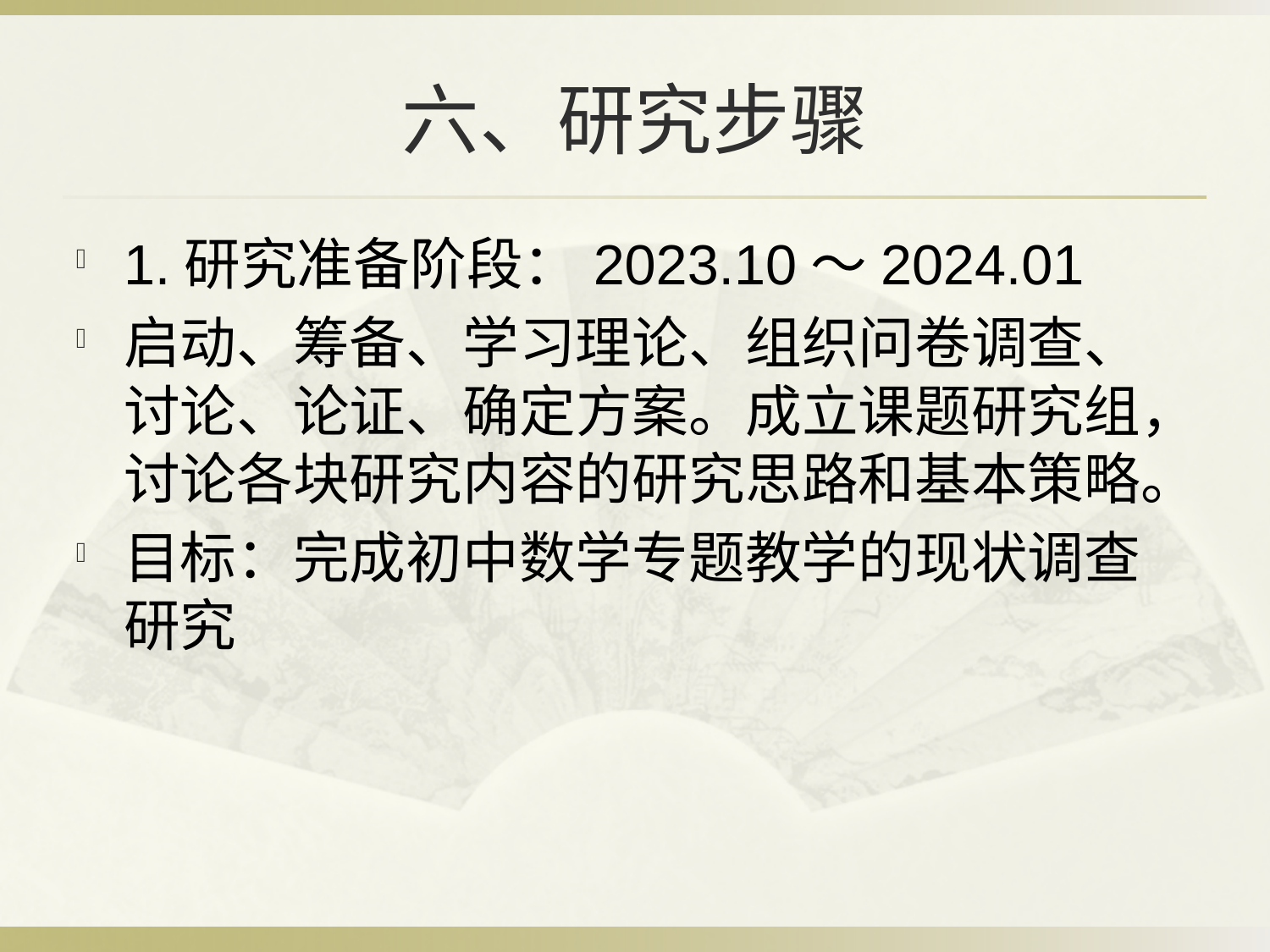

# 六、研究步骤
1.研究准备阶段：2023.10～2024.01
启动、筹备、学习理论、组织问卷调查、讨论、论证、确定方案。成立课题研究组，讨论各块研究内容的研究思路和基本策略。
目标：完成初中数学专题教学的现状调查研究